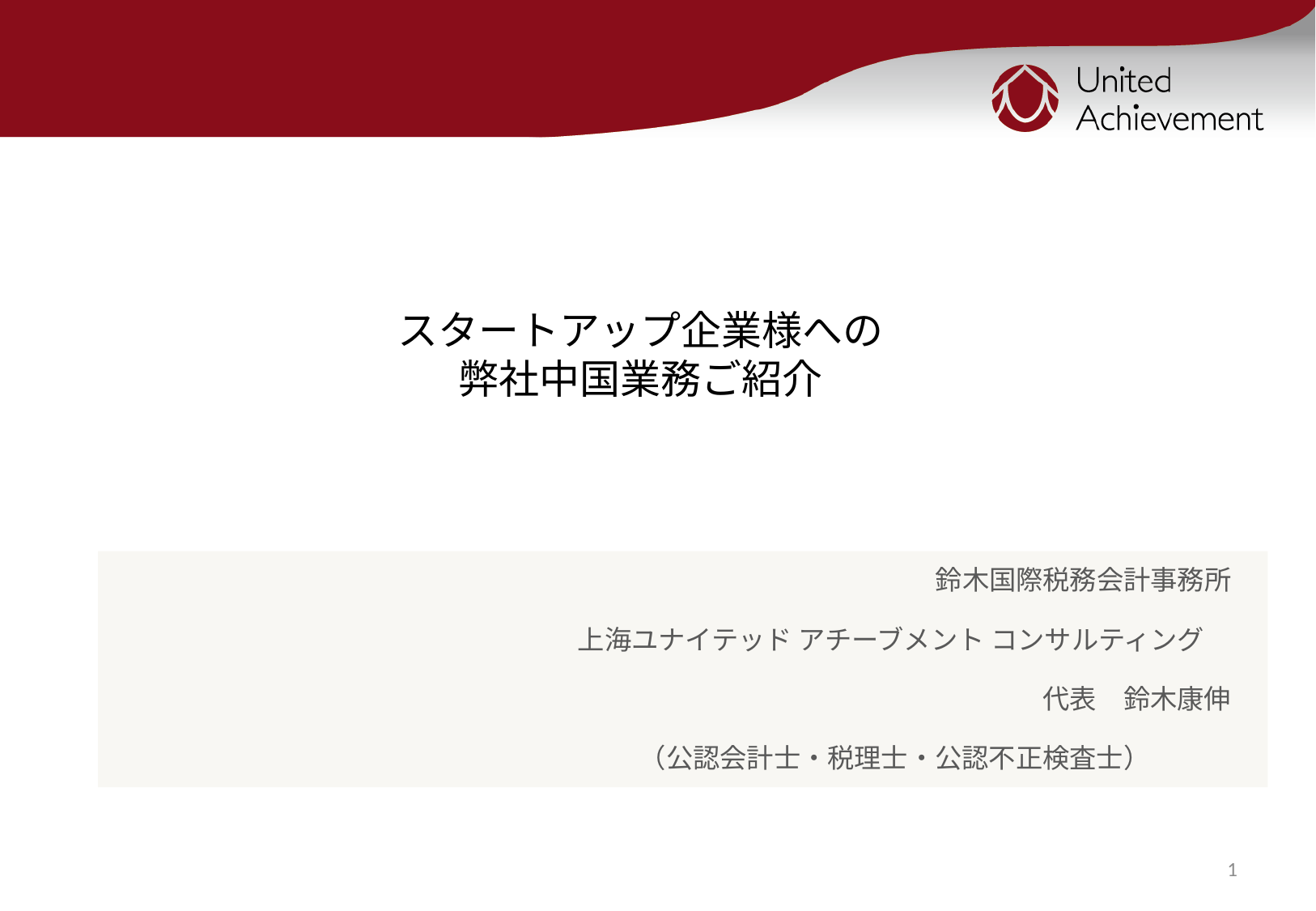

スタートアップ企業様への
弊社中国業務ご紹介
鈴木国際税務会計事務所
上海ユナイテッド アチーブメント コンサルティング
代表　鈴木康伸
（公認会計士・税理士・公認不正検査士）

1